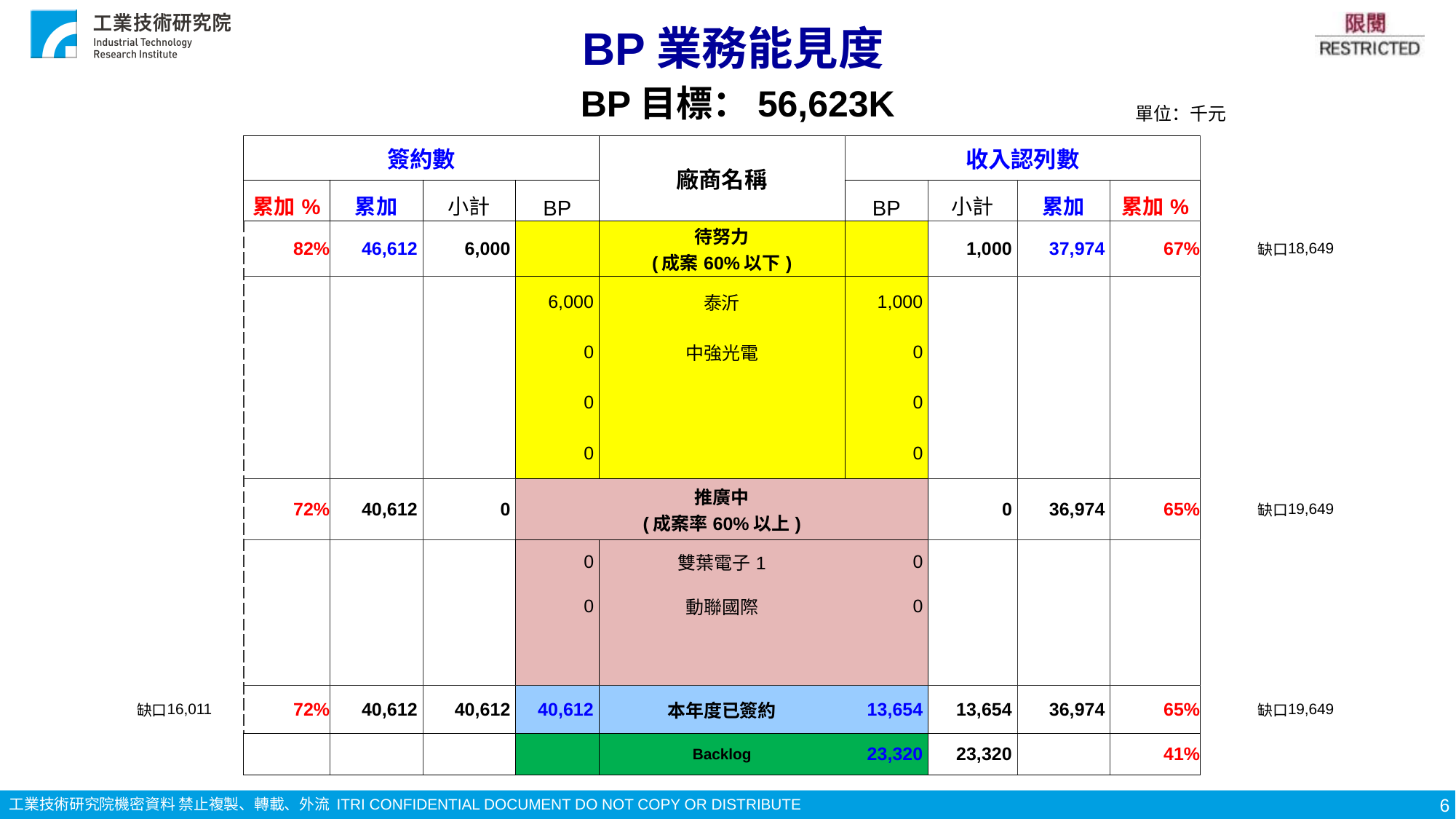

# BP業務能見度
BP目標：56,623K
單位：千元
|  |  | 簽約數 |  |  |  | 廠商名稱 | 收入認列數 |  |  |  |  |  |
| --- | --- | --- | --- | --- | --- | --- | --- | --- | --- | --- | --- | --- |
|  |  | 累加% | 累加 | 小計 | BP |  | BP | 小計 | 累加 | 累加% |  |  |
|  |  | 82% | 46,612 | 6,000 |  | 待努力 (成案60%以下) | 0 | 1,000 | 37,974 | 67% | 缺口 | 18,649 |
|  |  |  |  |  | 6,000 | 泰沂 | 1,000 |  |  |  |  |  |
|  |  |  |  |  | 0 | 中強光電 | 0 |  |  |  |  |  |
|  |  |  |  |  | 0 |  | 0 |  |  |  |  |  |
|  |  |  |  | 0 | 0 |  | 0 | 0 |  |  |  |  |
|  |  | 72% | 40,612 | 0 |  | 推廣中 (成案率60%以上) |  | 0 | 36,974 | 65% | 缺口 | 19,649 |
|  |  |  |  | 0 | 0 | 雙葉電子1 | 0 | 0 |  |  |  |  |
|  |  |  |  | 0 | 0 | 動聯國際 | 0 | 0 |  |  |  |  |
|  |  |  |  | 0 |  |  |  | 0 |  |  |  |  |
| 缺口 | 16,011 | 72% | 40,612 | 40,612 | 40,612 | 本年度已簽約 | 13,654 | 13,654 | 36,974 | 65% | 缺口 | 19,649 |
|  |  |  |  |  |  | Backlog | 23,320 | 23,320 | #VALUE! | 41% |  |  |
6